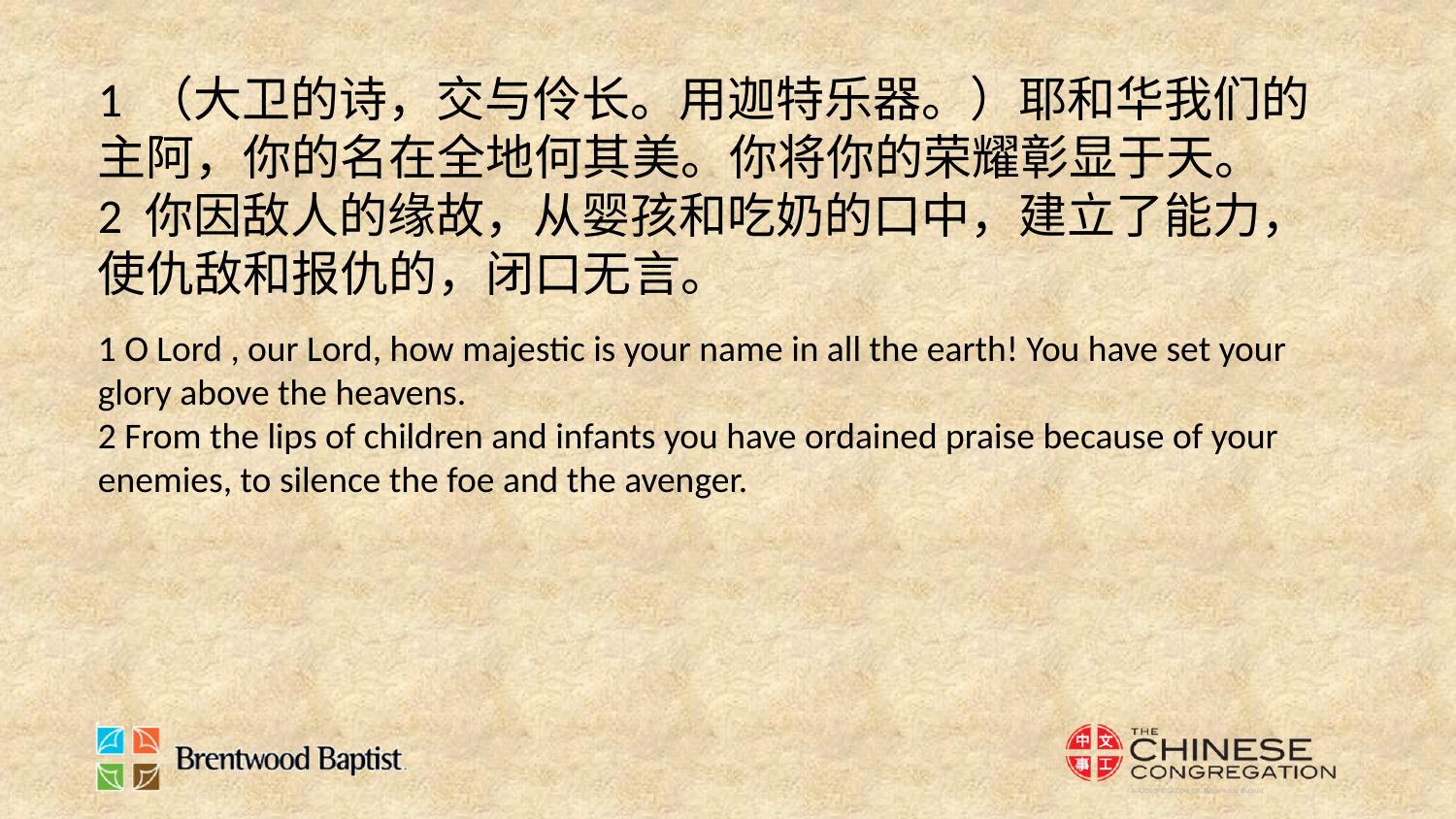

1 （大卫的诗，交与伶长。用迦特乐器。）耶和华我们的主阿，你的名在全地何其美。你将你的荣耀彰显于天。
2 你因敌人的缘故，从婴孩和吃奶的口中，建立了能力，使仇敌和报仇的，闭口无言。

1 O Lord , our Lord, how majestic is your name in all the earth! You have set your glory above the heavens.
2 From the lips of children and infants you have ordained praise because of your enemies, to silence the foe and the avenger.